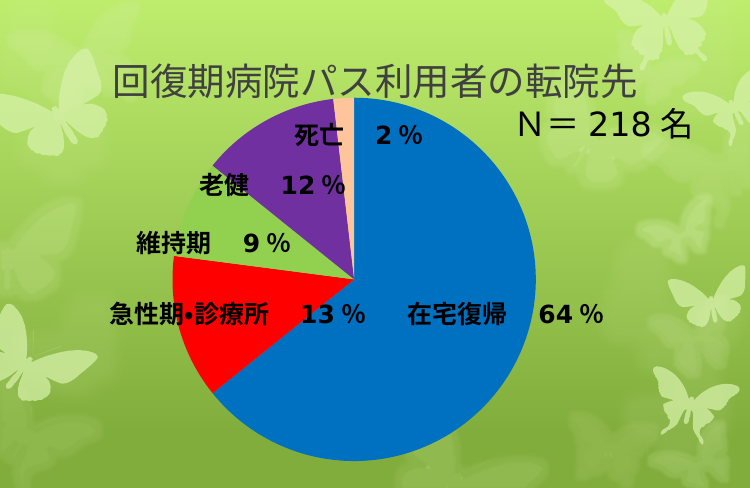

# 回復期病院パス利用者の転院先

### Chart

| Category |  |
|---|---|
Ｎ＝218名
死亡　2％
老健　12％
維持期　9％
急性期・診療所　13％
在宅復帰　64％